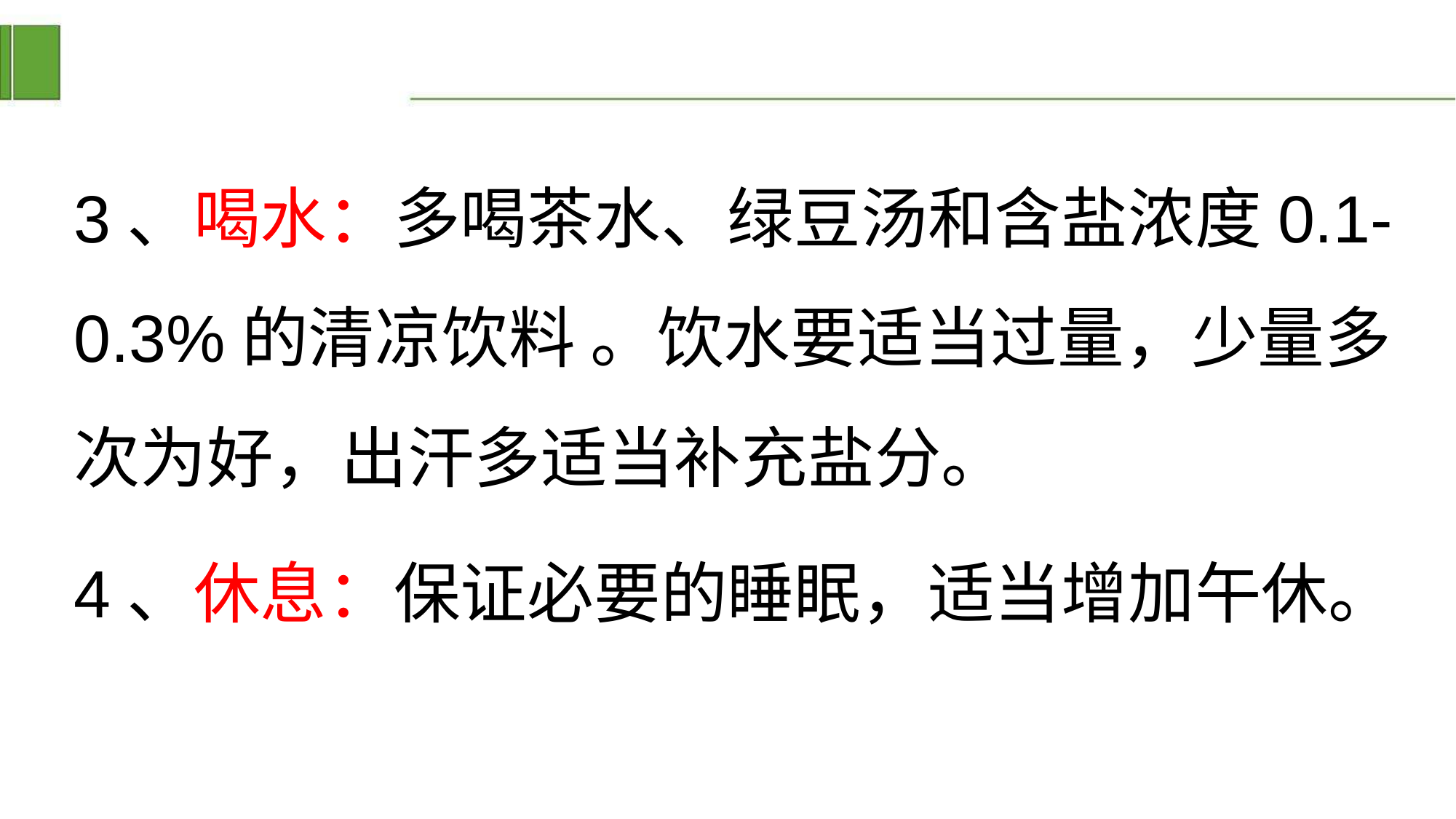

3、喝水：多喝茶水、绿豆汤和含盐浓度0.1-0.3%的清凉饮料 。饮水要适当过量，少量多次为好，出汗多适当补充盐分。
4、休息：保证必要的睡眠，适当增加午休。